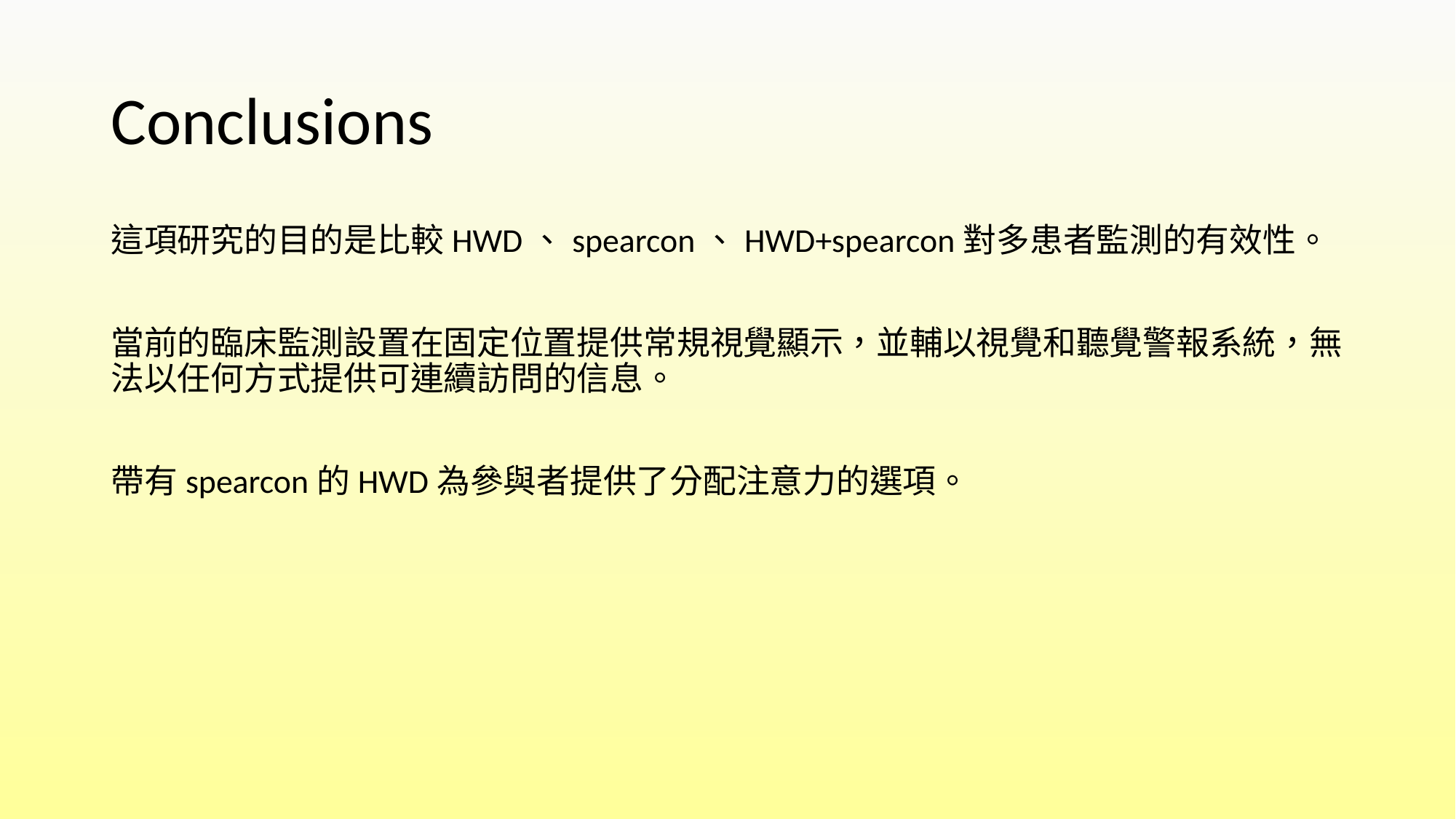

# Conclusions
這項研究的目的是比較HWD、spearcon、HWD+spearcon對多患者監測的有效性。

當前的臨床監測設置在固定位置提供常規視覺顯示，並輔以視覺和聽覺警報系統，無法以任何方式提供可連續訪問的信息。

帶有spearcon的HWD為參與者提供了分配注意力的選項。